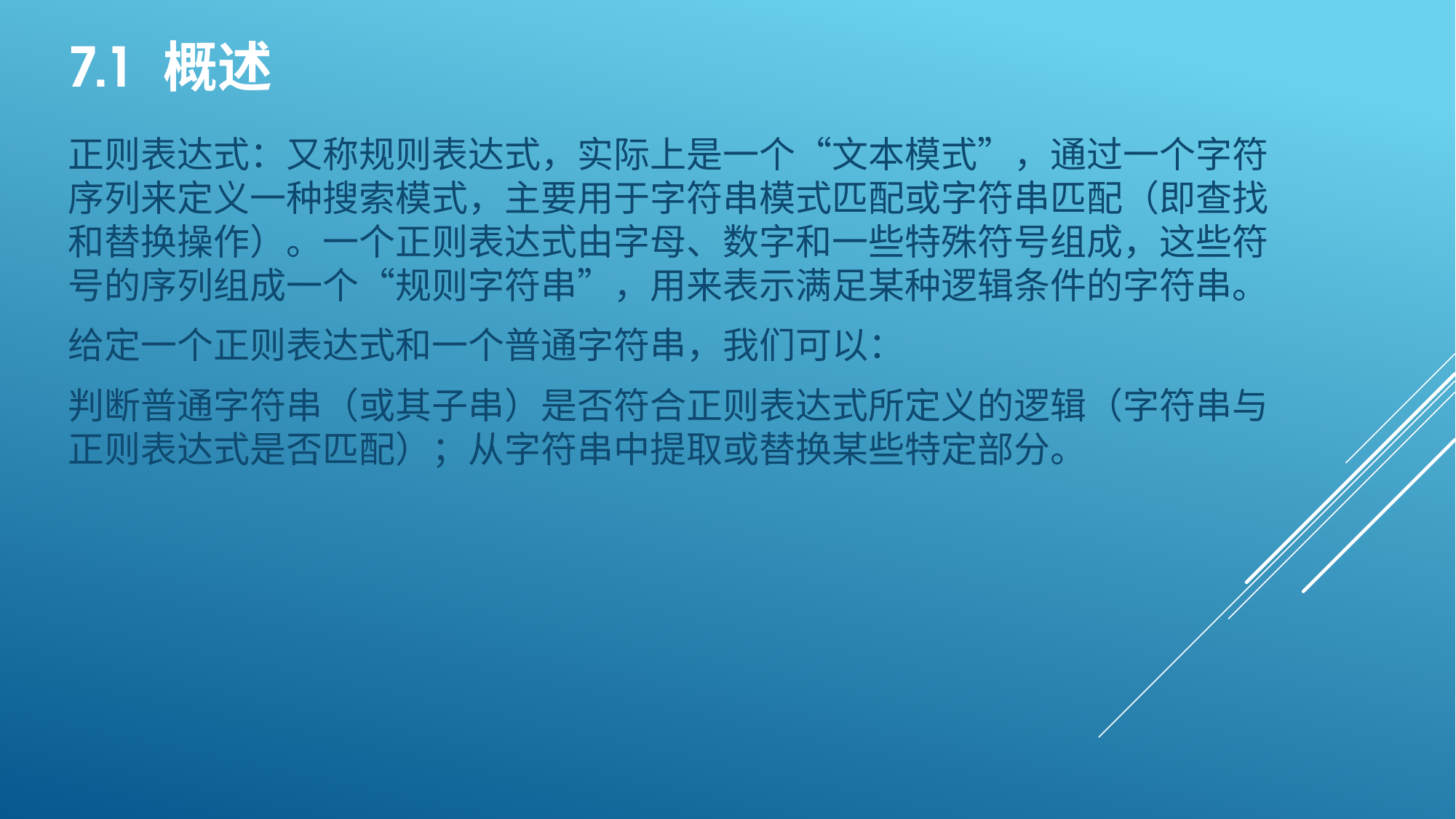

# 7.1 概述
正则表达式：又称规则表达式，实际上是一个“文本模式”，通过一个字符序列来定义一种搜索模式，主要用于字符串模式匹配或字符串匹配（即查找和替换操作）。一个正则表达式由字母、数字和一些特殊符号组成，这些符号的序列组成一个“规则字符串”，用来表示满足某种逻辑条件的字符串。
给定一个正则表达式和一个普通字符串，我们可以：
判断普通字符串（或其子串）是否符合正则表达式所定义的逻辑（字符串与正则表达式是否匹配）；从字符串中提取或替换某些特定部分。